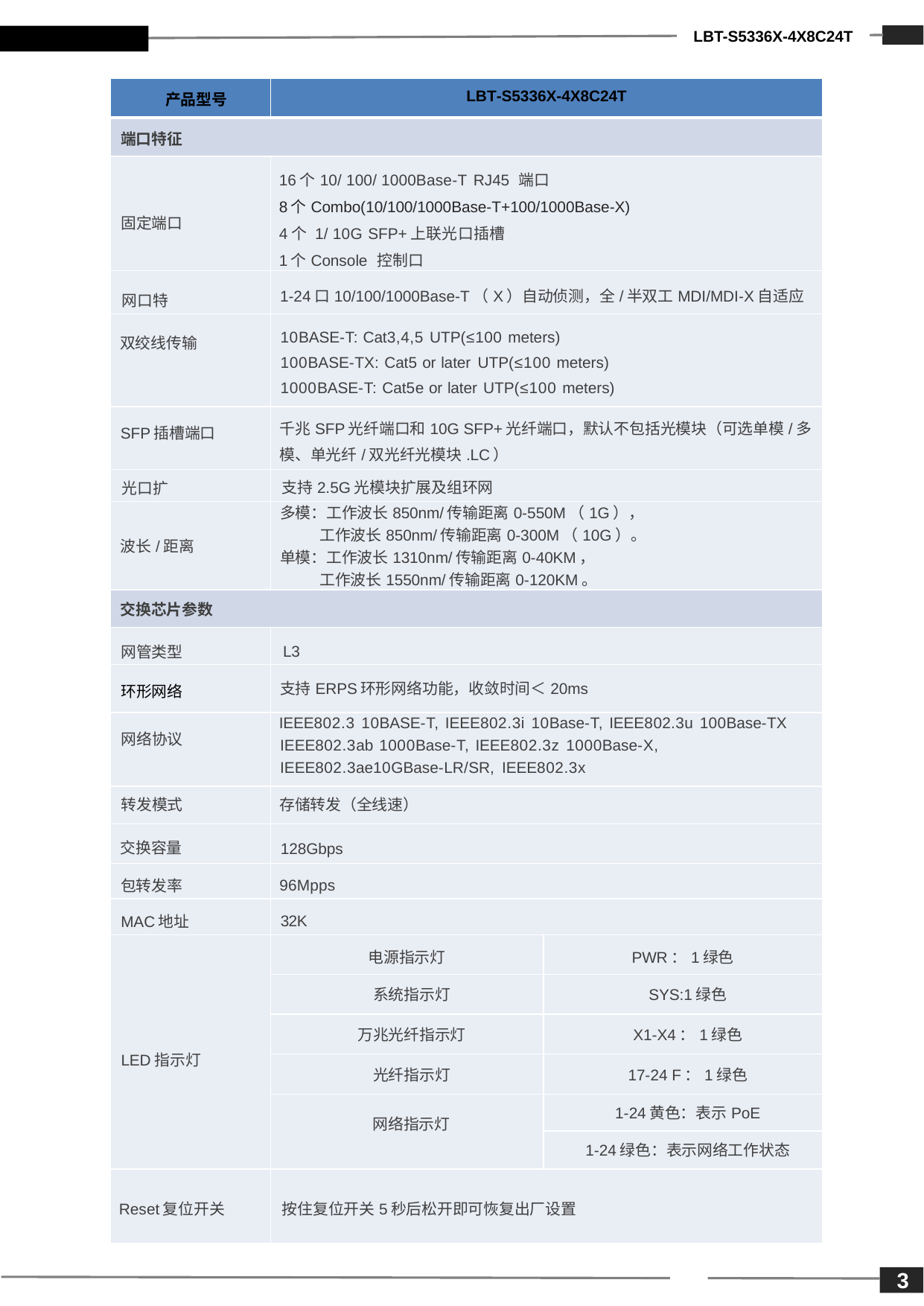

LBT-S5336X-4X8C24T

| 产品型号 | LBT-S5336X-4X8C24T |  |
| --- | --- | --- |
| 端口特征 |  |  |
| 固定端口 | 16个10/ 100/ 1000Base-T RJ45 端口 8个Combo(10/100/1000Base-T+100/1000Base-X) 4个 1/ 10G SFP+上联光口插槽 1个Console 控制口 |  |
| 网口特 | 1-24口10/100/1000Base-T（X）自动侦测，全/半双工MDI/MDI-X自适应 |  |
| 双绞线传输 | 10BASE-T: Cat3,4,5 UTP(≤100 meters) 100BASE-TX: Cat5 or later UTP(≤100 meters) 1000BASE-T: Cat5e or later UTP(≤100 meters) |  |
| SFP插槽端口 | 千兆SFP光纤端口和10G SFP+光纤端口，默认不包括光模块（可选单模/多模、单光纤/双光纤光模块.LC） |  |
| 光口扩 | 支持2.5G光模块扩展及组环网 |  |
| 波长/距离 | 多模：工作波长850nm/传输距离0-550M（1G）， 工作波长850nm/传输距离0-300M（10G）。 单模：工作波长1310nm/传输距离0-40KM， 工作波长1550nm/传输距离0-120KM。 |  |
| 交换芯片参数 |  |  |
| 网管类型 | L3 |  |
| 环形网络 | 支持ERPS环形网络功能，收敛时间＜20ms |  |
| 网络协议 | IEEE802.3 10BASE-T, IEEE802.3i 10Base-T, IEEE802.3u 100Base-TX IEEE802.3ab 1000Base-T, IEEE802.3z 1000Base-X, IEEE802.3ae10GBase-LR/SR, IEEE802.3x |  |
| 转发模式 | 存储转发（全线速） |  |
| 交换容量 | 128Gbps |  |
| 包转发率 | 96Mpps |  |
| MAC地址 | 32K |  |
| LED指示灯 | 电源指示灯 | PWR：1绿色 |
|  | 系统指示灯 | SYS:1绿色 |
|  | 万兆光纤指示灯 | X1-X4：1绿色 |
|  | 光纤指示灯 | 17-24 F：1绿色 |
|  | 网络指示灯 | 1-24黄色：表示PoE |
|  |  | 1-24绿色：表示网络工作状态 |
| Reset复位开关 | 按住复位开关5秒后松开即可恢复出厂设置 |  |

3